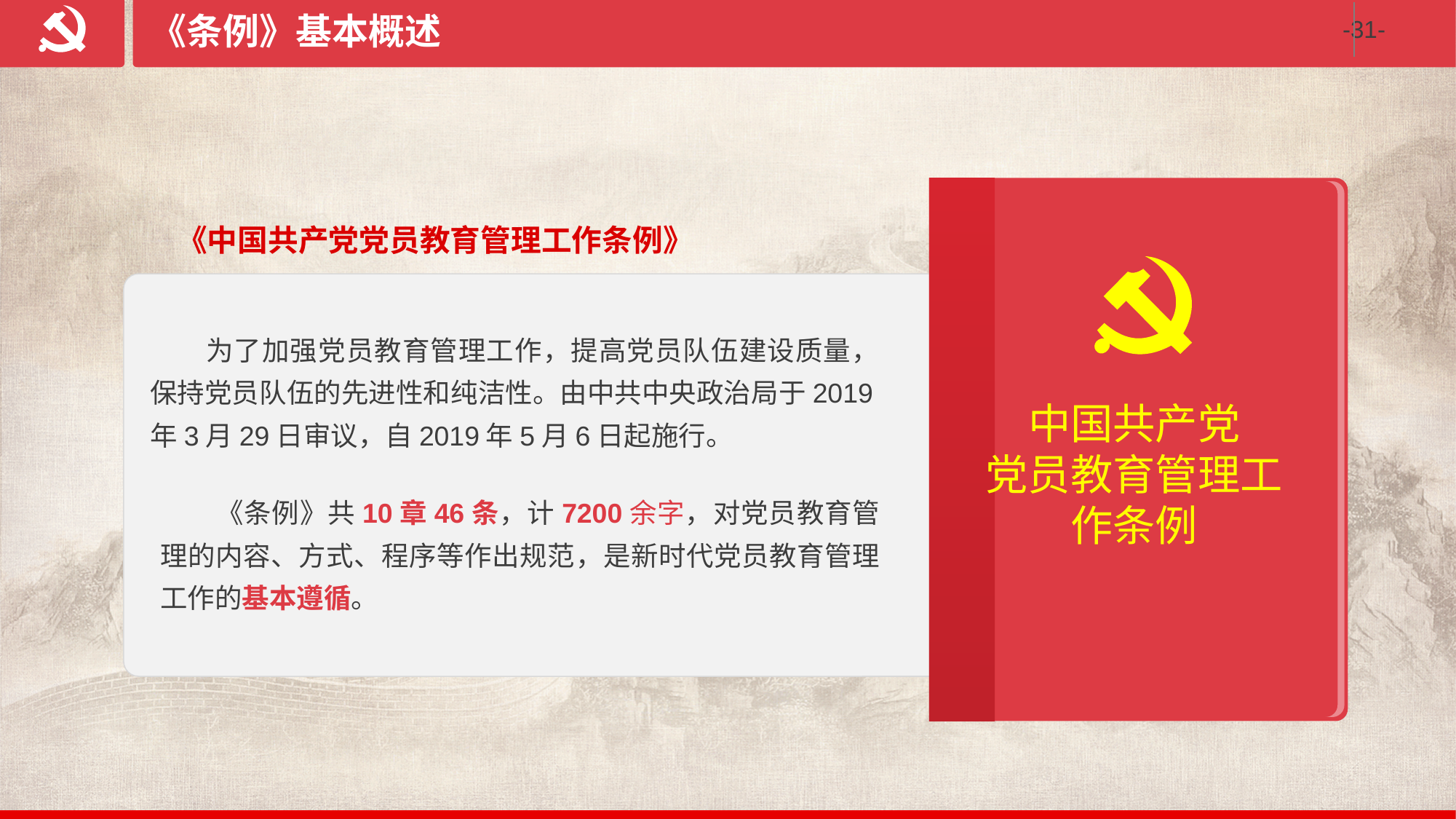

《条例》基本概述

中国共产党
党员教育管理工作条例
《中国共产党党员教育管理工作条例》

为了加强党员教育管理工作，提高党员队伍建设质量，保持党员队伍的先进性和纯洁性。由中共中央政治局于2019年3月29日审议，自2019年5月6日起施行。
《条例》共10章46条，计7200余字，对党员教育管理的内容、方式、程序等作出规范，是新时代党员教育管理工作的基本遵循。